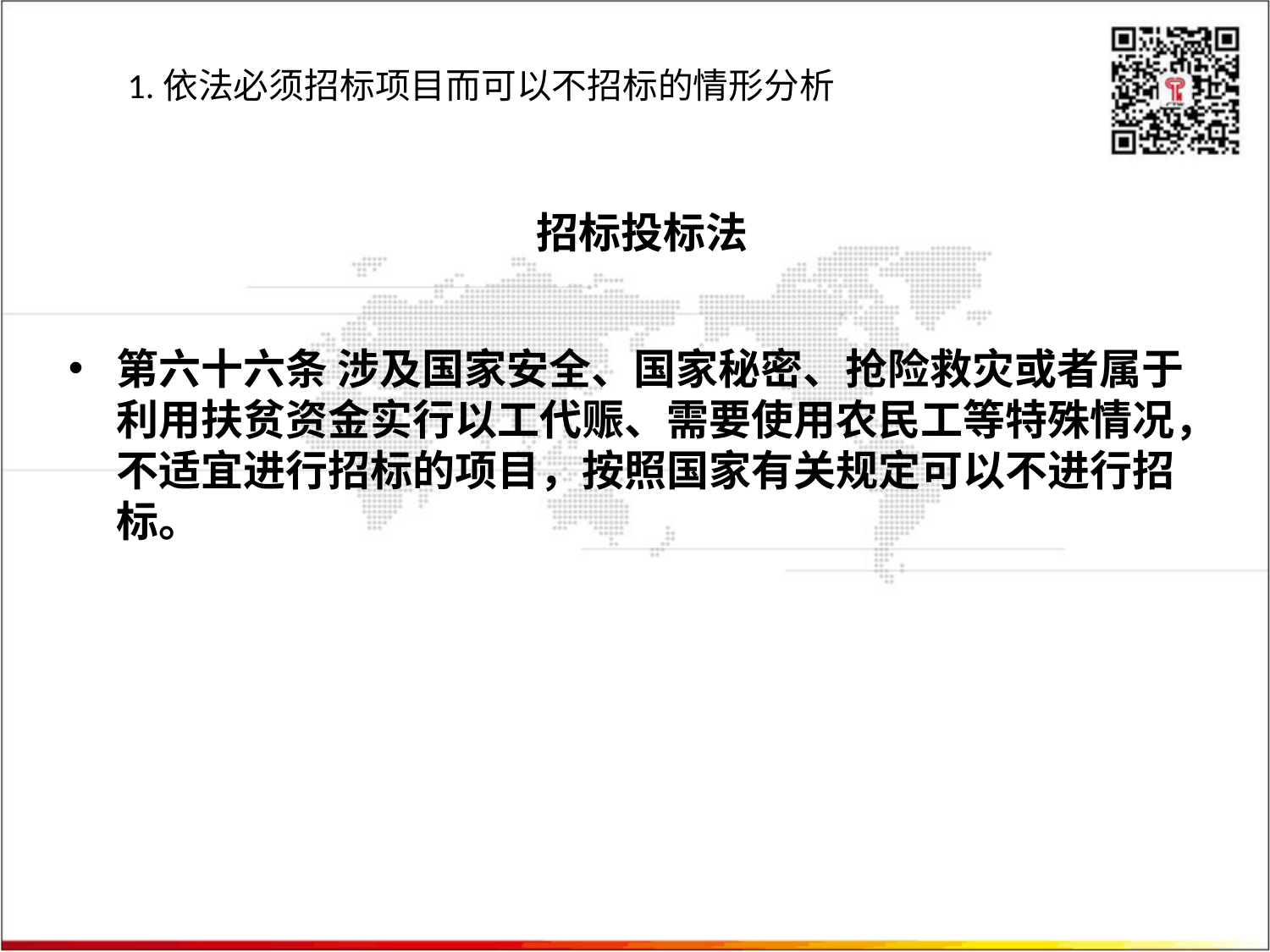

1.依法必须招标项目而可以不招标的情形分析
# 招标投标法
第六十六条 涉及国家安全、国家秘密、抢险救灾或者属于利用扶贫资金实行以工代赈、需要使用农民工等特殊情况，不适宜进行招标的项目，按照国家有关规定可以不进行招标。